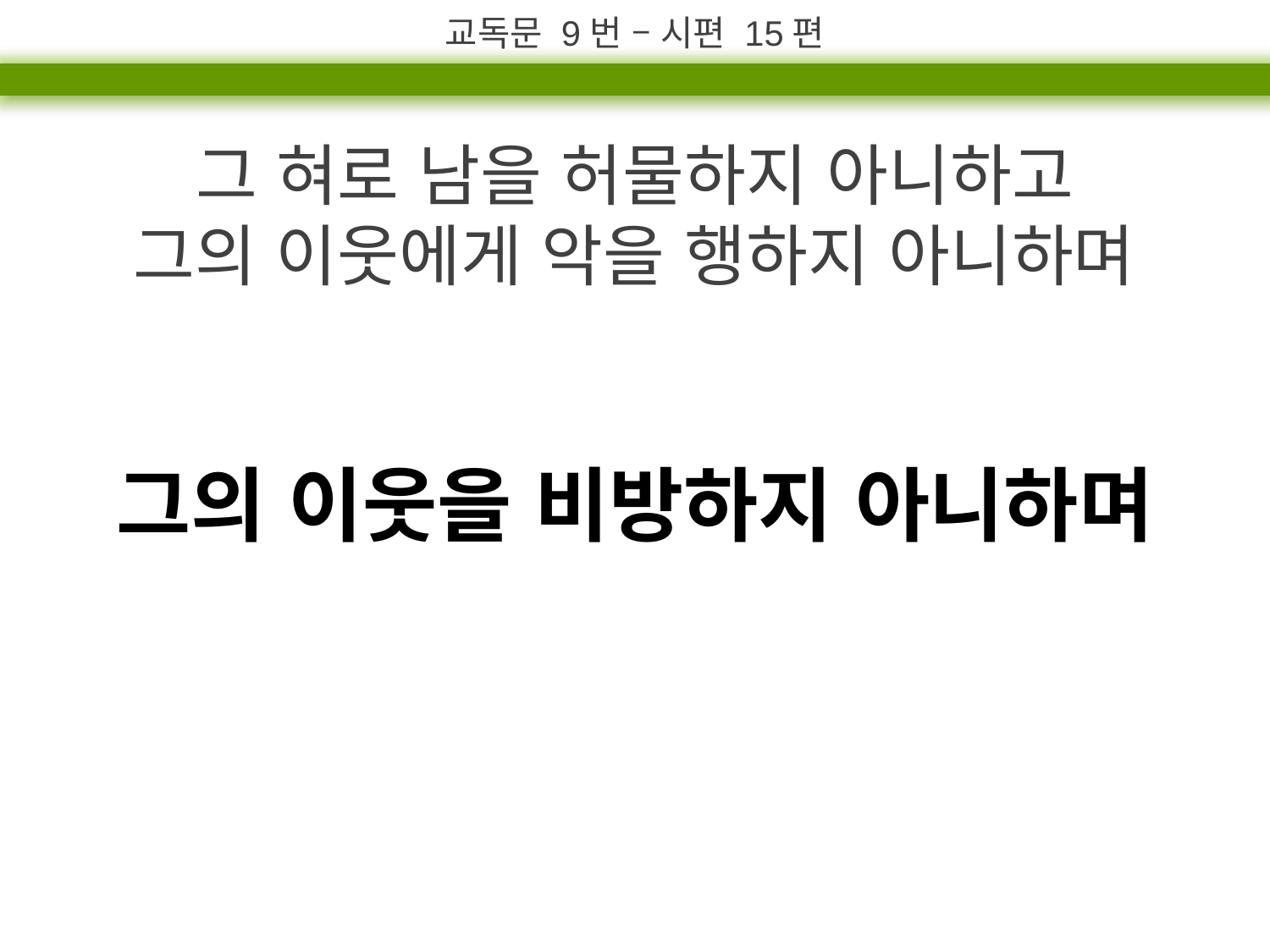

교독문 9번 – 시편 15편

그 혀로 남을 허물하지 아니하고
그의 이웃에게 악을 행하지 아니하며
그의 이웃을 비방하지 아니하며